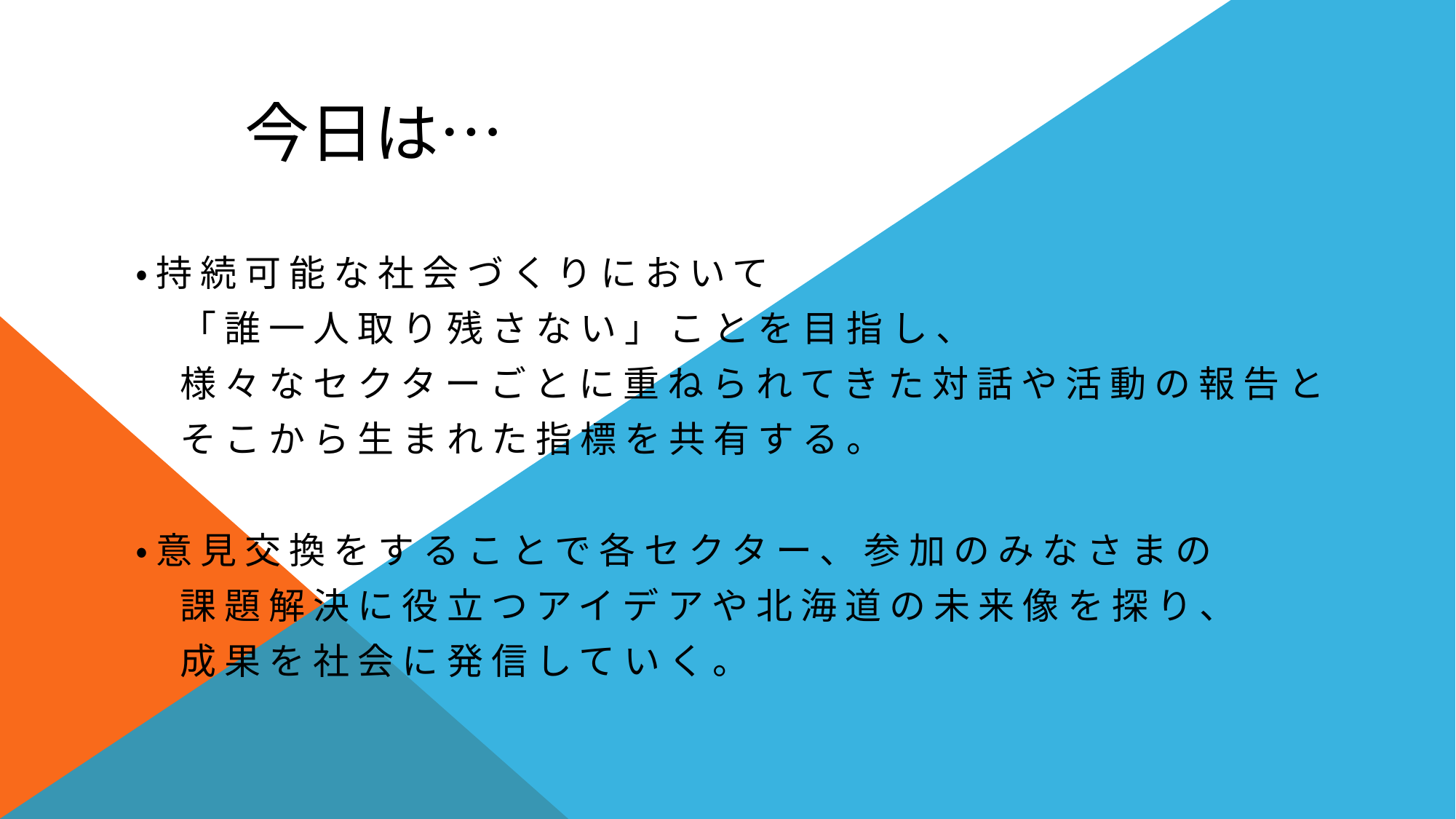

今日は…
・持続可能な社会づくりにおいて
　「誰一人取り残さない」ことを目指し、
　様々なセクターごとに重ねられてきた対話や活動の報告と
　そこから生まれた指標を共有する。

・意見交換をすることで各セクター、参加のみなさまの
　課題解決に役立つアイデアや北海道の未来像を探り、
　成果を社会に発信していく。